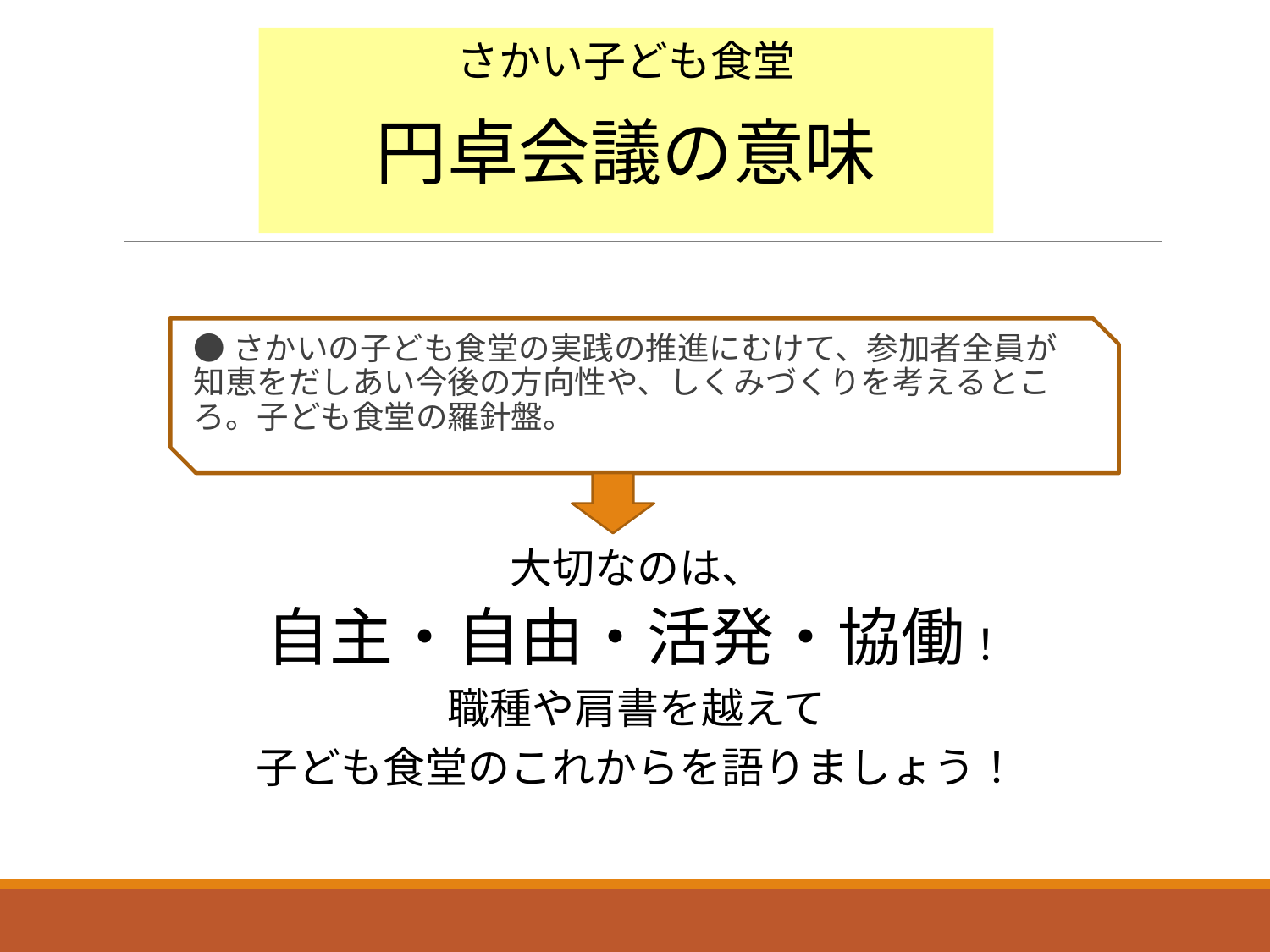

さかい子ども食堂
円卓会議の意味

●さかいの子ども食堂の実践の推進にむけて、参加者全員が知恵をだしあい今後の方向性や、しくみづくりを考えるところ。子ども食堂の羅針盤。

大切なのは、
自主・自由・活発・協働！
職種や肩書を越えて
子ども食堂のこれからを語りましょう！